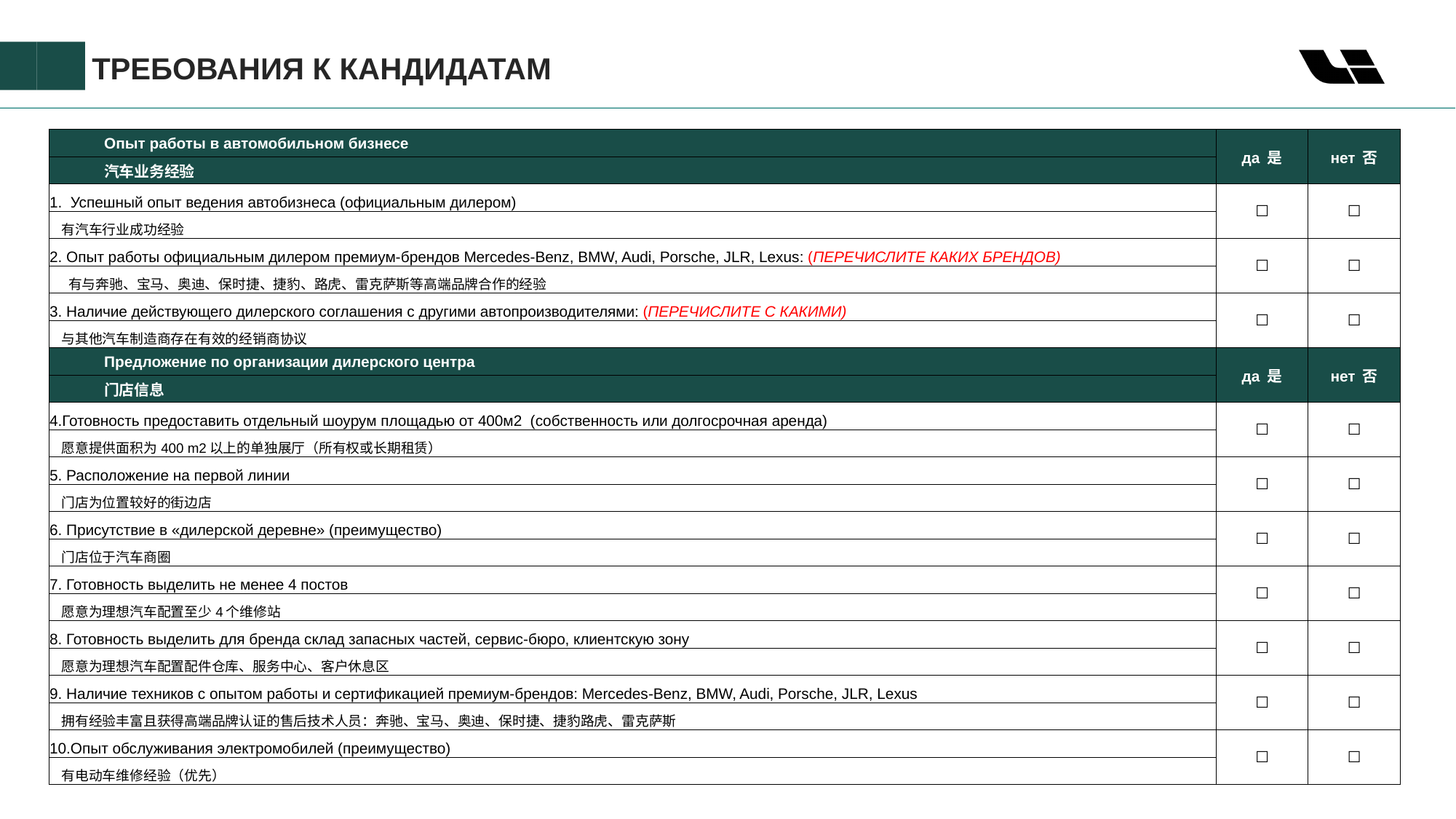

ТРЕБОВАНИЯ К КАНДИДАТАМ
| Опыт работы в автомобильном бизнесе | да 是 | нет 否 |
| --- | --- | --- |
| 汽车业务经验 |  |  |
| 1.  Успешный опыт ведения автобизнеса (официальным дилером) | ☐ | ☐ |
| 有汽车行业成功经验 |  |  |
| 2. Опыт работы официальным дилером премиум-брендов Mercedes-Benz, BMW, Audi, Porsche, JLR, Lexus: (ПЕРЕЧИСЛИТЕ КАКИХ БРЕНДОВ) | ☐ | ☐ |
| 有与奔驰、宝马、奥迪、保时捷、捷豹、路虎、雷克萨斯等高端品牌合作的经验 |  |  |
| 3. Наличие действующего дилерского соглашения с другими автопроизводителями: (ПЕРЕЧИСЛИТЕ С КАКИМИ) | ☐ | ☐ |
| 与其他汽车制造商存在有效的经销商协议 |  |  |
| Предложение по организации дилерского центра | да 是 | нет 否 |
| 门店信息 |  |  |
| 4.Готовность предоставить отдельный шоурум площадью от 400м2 (собственность или долгосрочная аренда) | ☐ | ☐ |
| 愿意提供面积为400 m2以上的单独展厅（所有权或长期租赁） |  |  |
| 5. Расположение на первой линии | ☐ | ☐ |
| 门店为位置较好的街边店 |  |  |
| 6. Присутствие в «дилерской деревне» (преимущество) | ☐ | ☐ |
| 门店位于汽车商圈 |  |  |
| 7. Готовность выделить не менее 4 постов | ☐ | ☐ |
| 愿意为理想汽车配置至少4个维修站 |  |  |
| 8. Готовность выделить для бренда склад запасных частей, сервис-бюро, клиентскую зону | ☐ | ☐ |
| 愿意为理想汽车配置配件仓库、服务中心、客户休息区 |  |  |
| 9. Наличие техников с опытом работы и сертификацией премиум-брендов: Mercedes-Benz, BMW, Audi, Porsche, JLR, Lexus | ☐ | ☐ |
| 拥有经验丰富且获得高端品牌认证的售后技术人员：奔驰、宝马、奥迪、保时捷、捷豹路虎、雷克萨斯 |  |  |
| 10.Опыт обслуживания электромобилей (преимущество) | ☐ | ☐ |
| 有电动车维修经验（优先） |  |  |